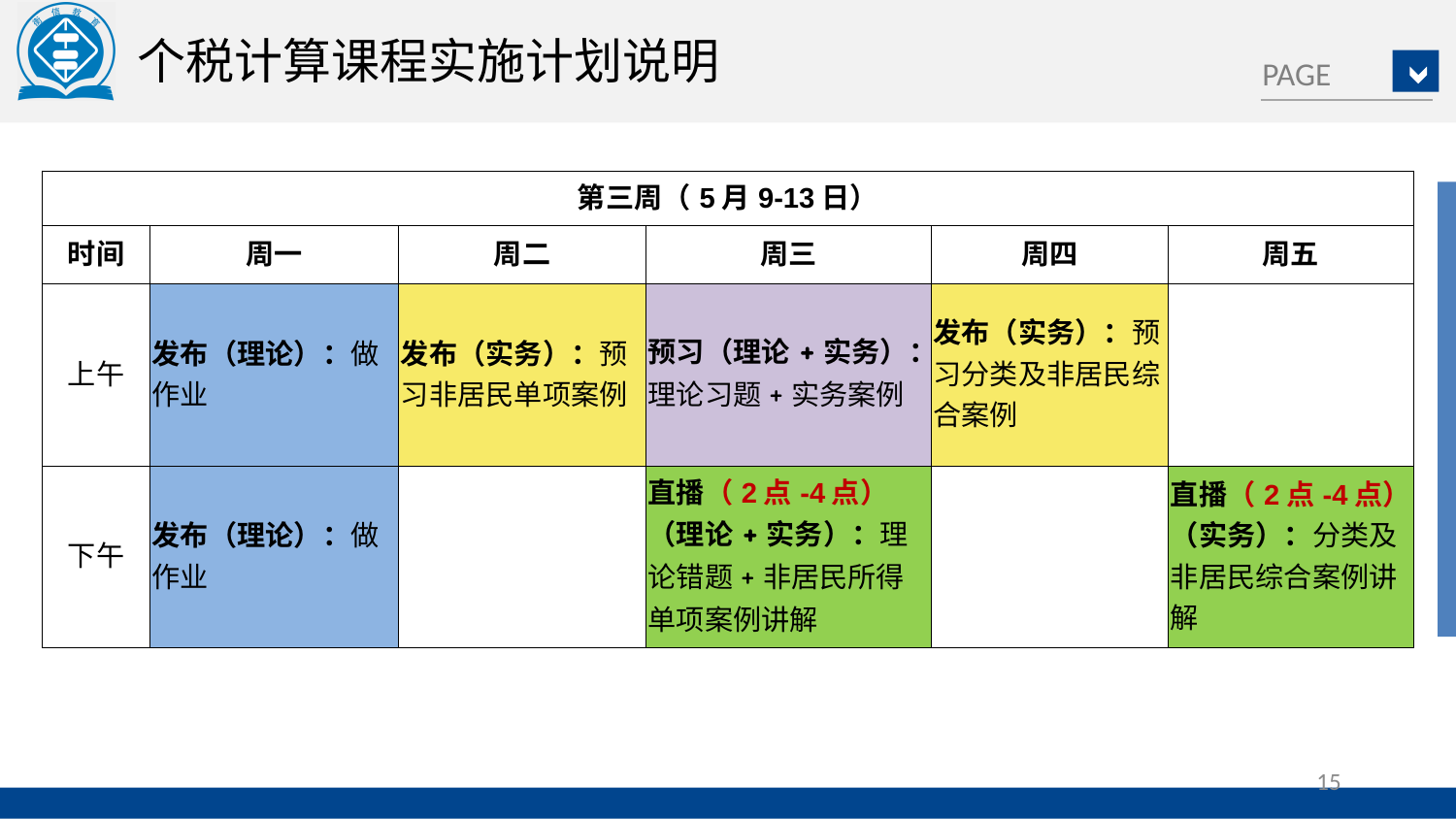

个税计算课程实施计划说明
15
| 第三周（5月9-13日） |  |  |  |  |  |
| --- | --- | --- | --- | --- | --- |
| 时间 | 周一 | 周二 | 周三 | 周四 | 周五 |
| 上午 | 发布（理论）：做作业 | 发布（实务）：预习非居民单项案例 | 预习（理论+实务）：理论习题+实务案例 | 发布（实务）：预习分类及非居民综合案例 |  |
| 下午 | 发布（理论）：做作业 |  | 直播（2点-4点）（理论+实务）：理论错题+非居民所得单项案例讲解 |  | 直播（2点-4点）（实务）：分类及非居民综合案例讲解 |

15